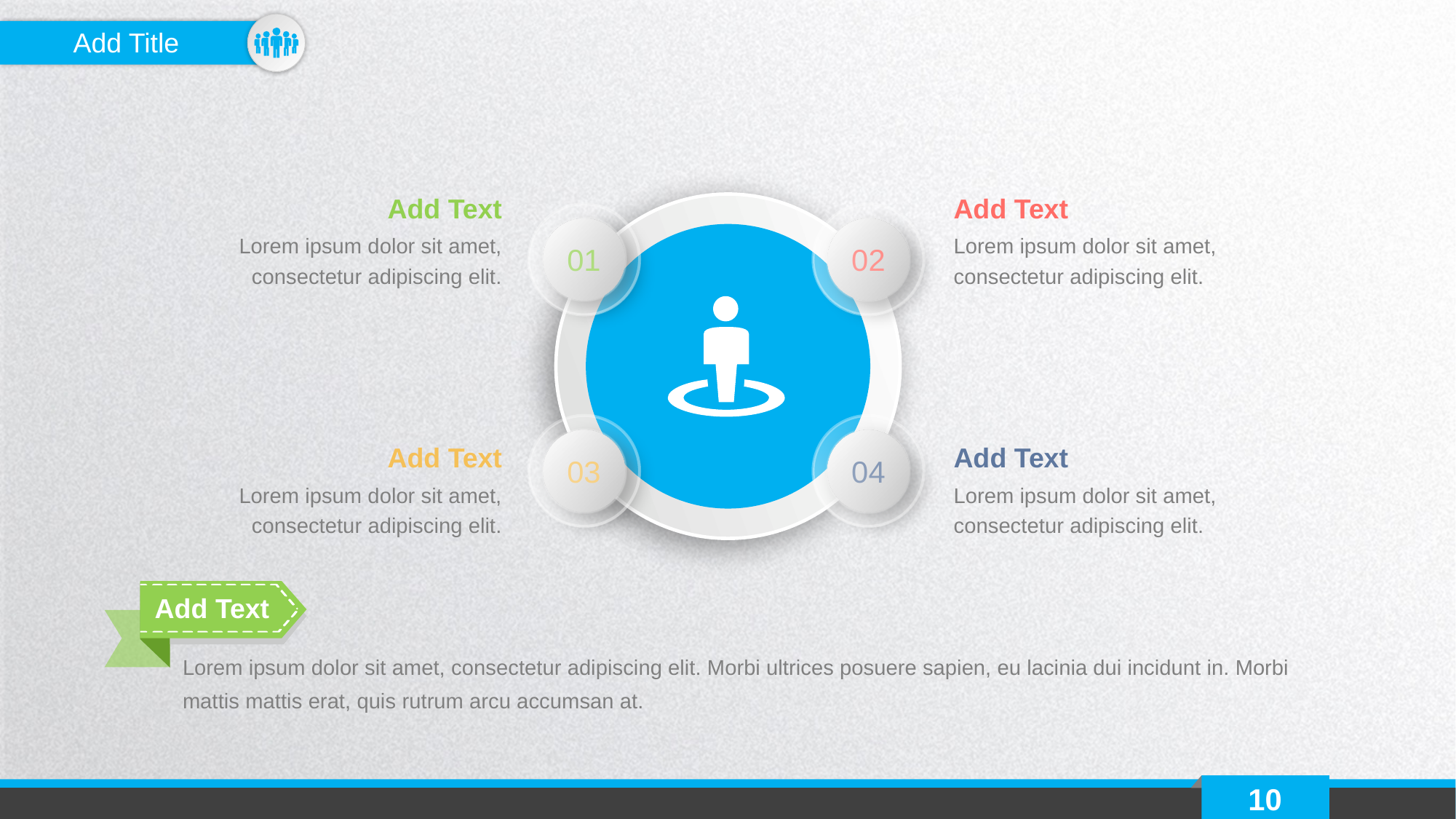

Add Title

Add Text
Add Text

01

02
Lorem ipsum dolor sit amet, consectetur adipiscing elit.
Lorem ipsum dolor sit amet, consectetur adipiscing elit.

03

04
Add Text
Add Text
Lorem ipsum dolor sit amet, consectetur adipiscing elit.
Lorem ipsum dolor sit amet, consectetur adipiscing elit.

Add Text

Lorem ipsum dolor sit amet, consectetur adipiscing elit. Morbi ultrices posuere sapien, eu lacinia dui incidunt in. Morbi mattis mattis erat, quis rutrum arcu accumsan at.

10

延时符